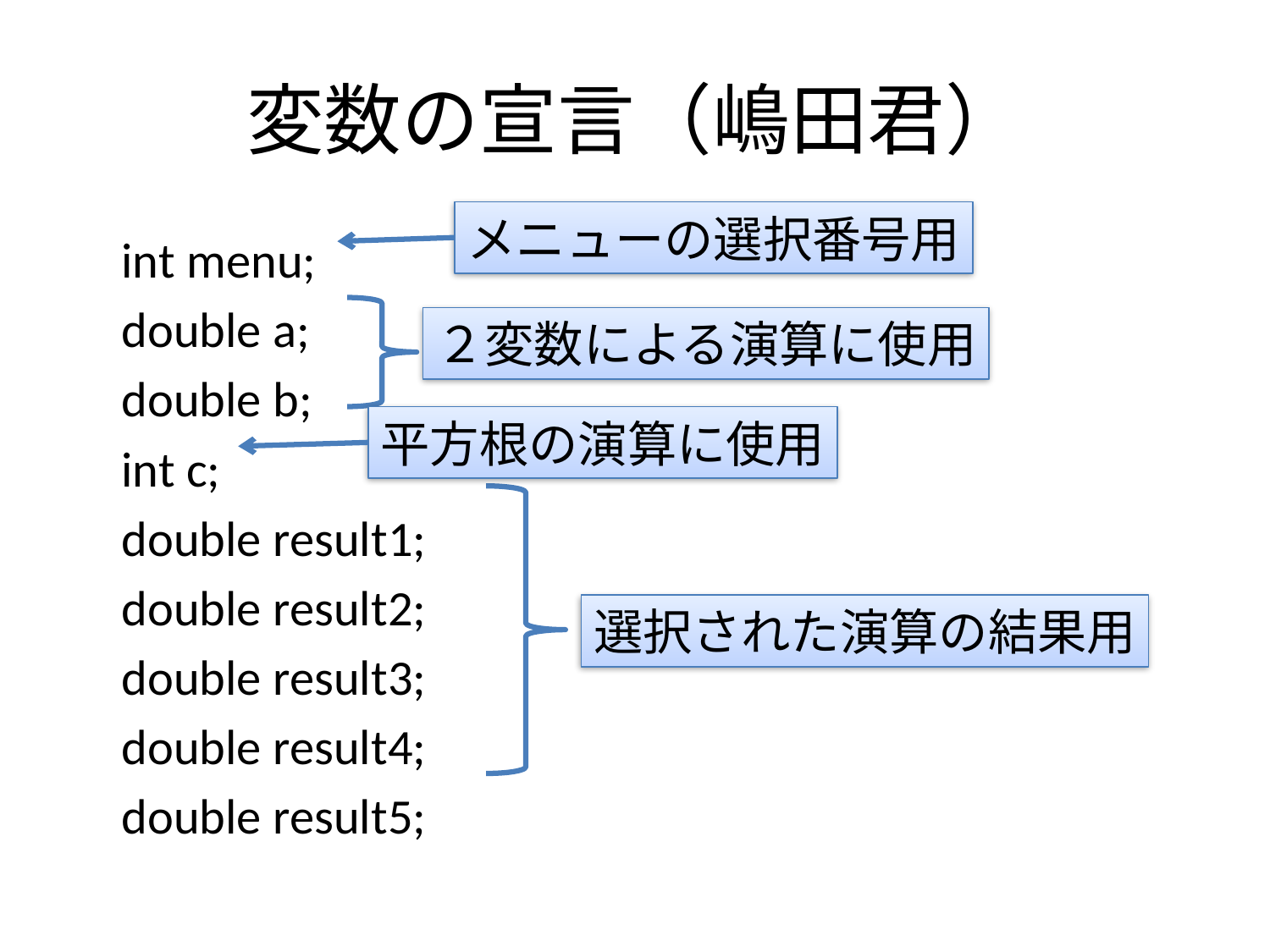

# 変数の宣言（嶋田君）
メニューの選択番号用
	int menu;
	double a;
	double b;
	int c;
	double result1;
	double result2;
	double result3;
	double result4;
	double result5;

２変数による演算に使用
平方根の演算に使用

選択された演算の結果用